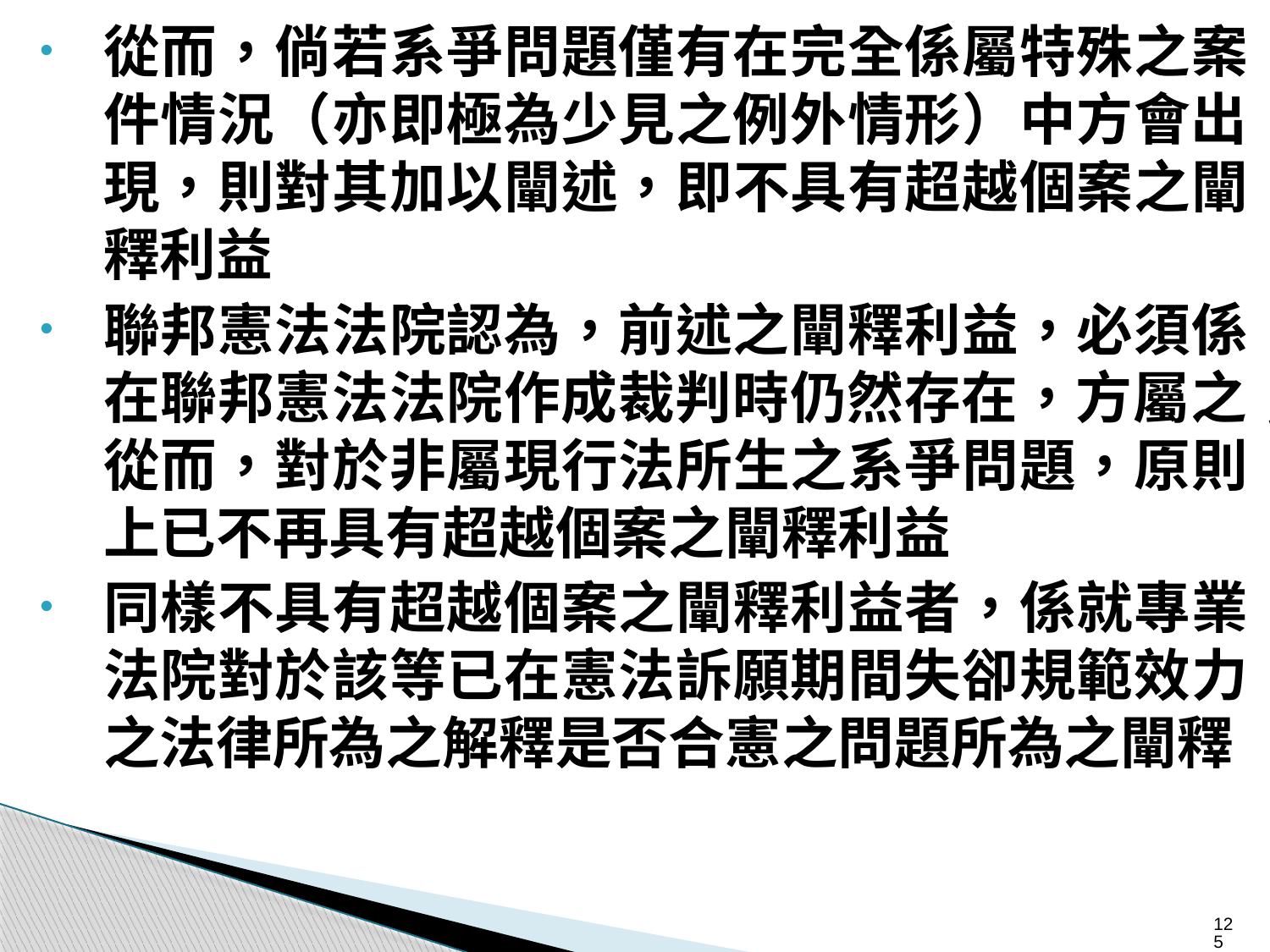

從而，倘若系爭問題僅有在完全係屬特殊之案件情況（亦即極為少見之例外情形）中方會出現，則對其加以闡述，即不具有超越個案之闡釋利益
聯邦憲法法院認為，前述之闡釋利益，必須係在聯邦憲法法院作成裁判時仍然存在，方屬之；從而，對於非屬現行法所生之系爭問題，原則上已不再具有超越個案之闡釋利益
同樣不具有超越個案之闡釋利益者，係就專業法院對於該等已在憲法訴願期間失卻規範效力之法律所為之解釋是否合憲之問題所為之闡釋
125